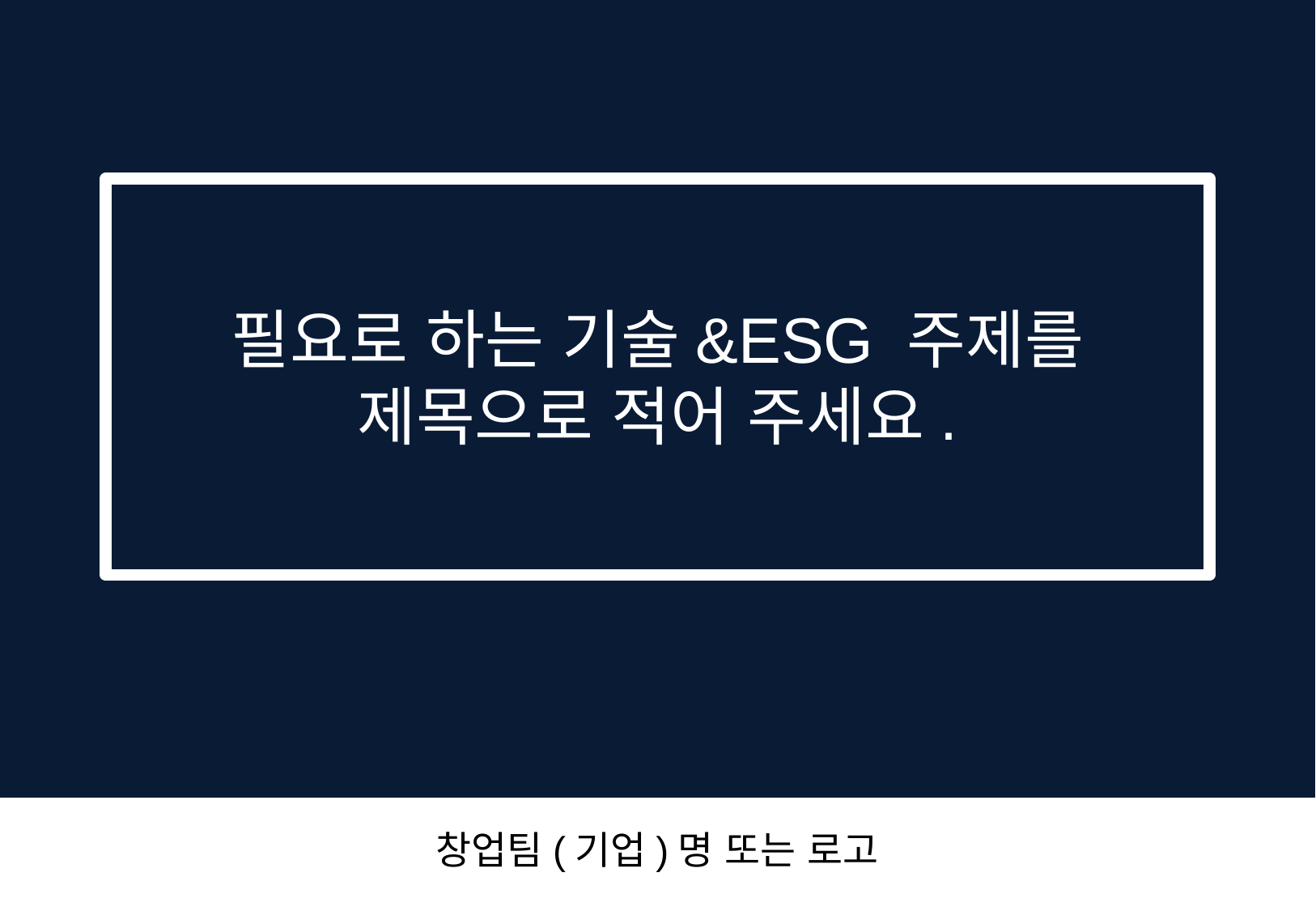

필요로 하는 기술&ESG 주제를
제목으로 적어 주세요.
창업팀(기업)명 또는 로고